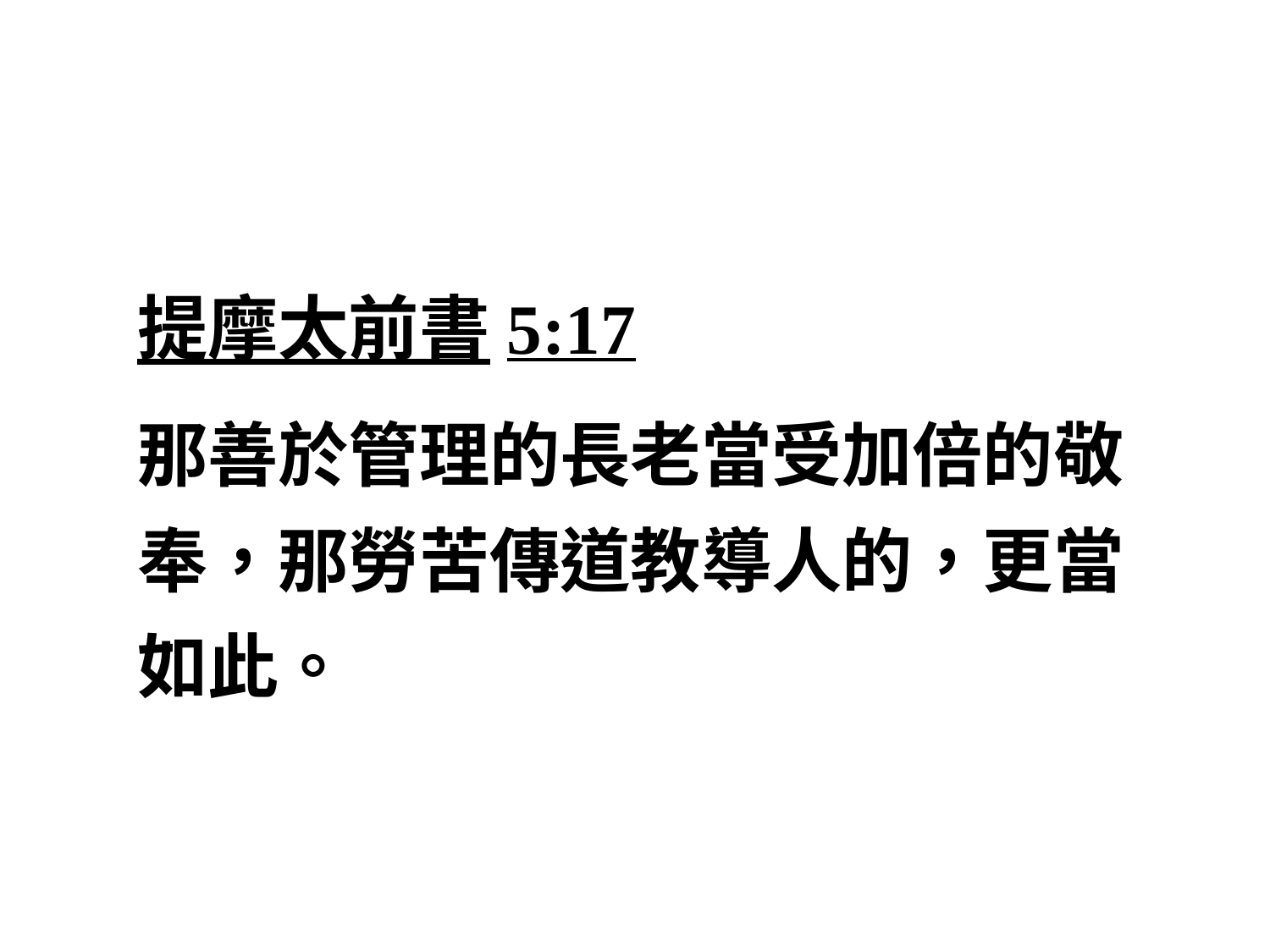

提摩太前書5:17

那善於管理的長老當受加倍的敬奉，那勞苦傳道教導人的，更當如此。